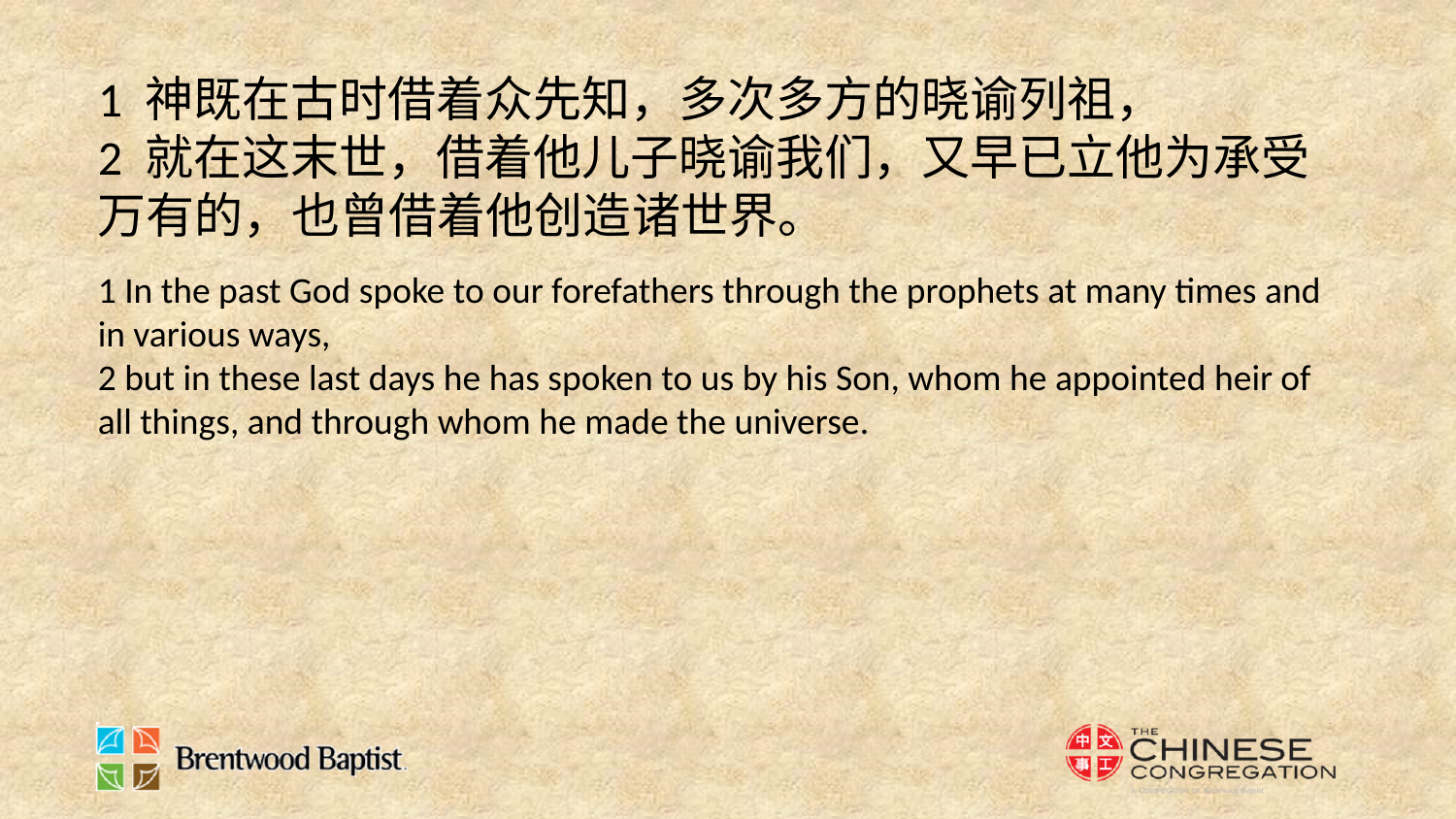

1 神既在古时借着众先知，多次多方的晓谕列祖，
2 就在这末世，借着他儿子晓谕我们，又早已立他为承受万有的，也曾借着他创造诸世界。

1 In the past God spoke to our forefathers through the prophets at many times and in various ways,
2 but in these last days he has spoken to us by his Son, whom he appointed heir of all things, and through whom he made the universe.